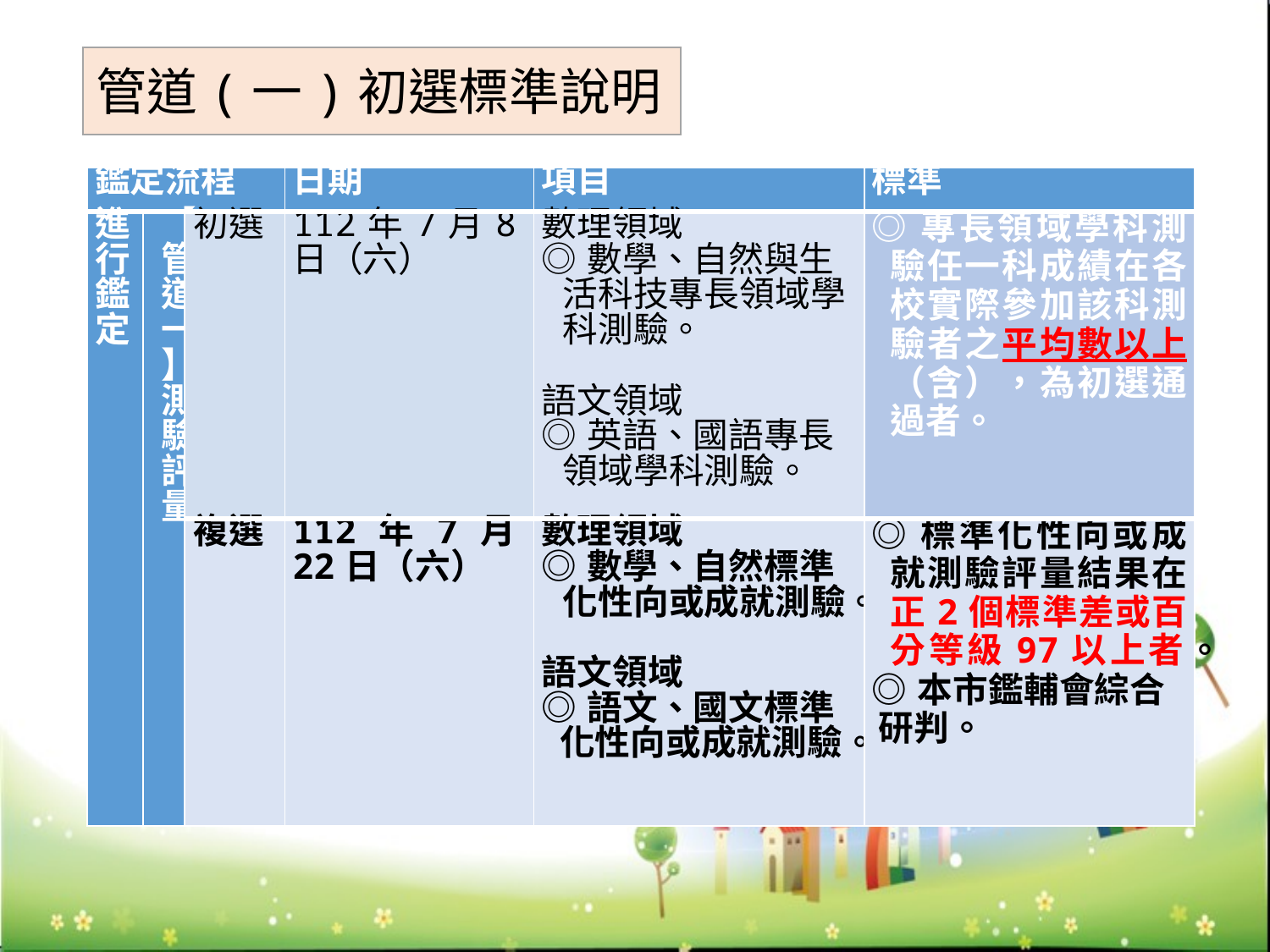

管道(一)初選標準說明
#
| 鑑定流程 |  |  | 日期 | 項目 | 標準 |
| --- | --- | --- | --- | --- | --- |
| 進行鑑定 | 【管道一】測驗評量 | 初選 | 112年7月8日（六） | 數理領域 ◎數學、自然與生活科技專長領域學科測驗。 語文領域 ◎英語、國語專長領域學科測驗。 | ◎專長領域學科測驗任一科成績在各校實際參加該科測驗者之平均數以上（含），為初選通過者。 |
|  |  | 複選 | 112年7月22日（六） | 數理領域 ◎數學、自然標準化性向或成就測驗。 語文領域 ◎語文、國文標準化性向或成就測驗。 | ◎標準化性向或成就測驗評量結果在正2個標準差或百分等級97以上者。 ◎本市鑑輔會綜合研判。 |